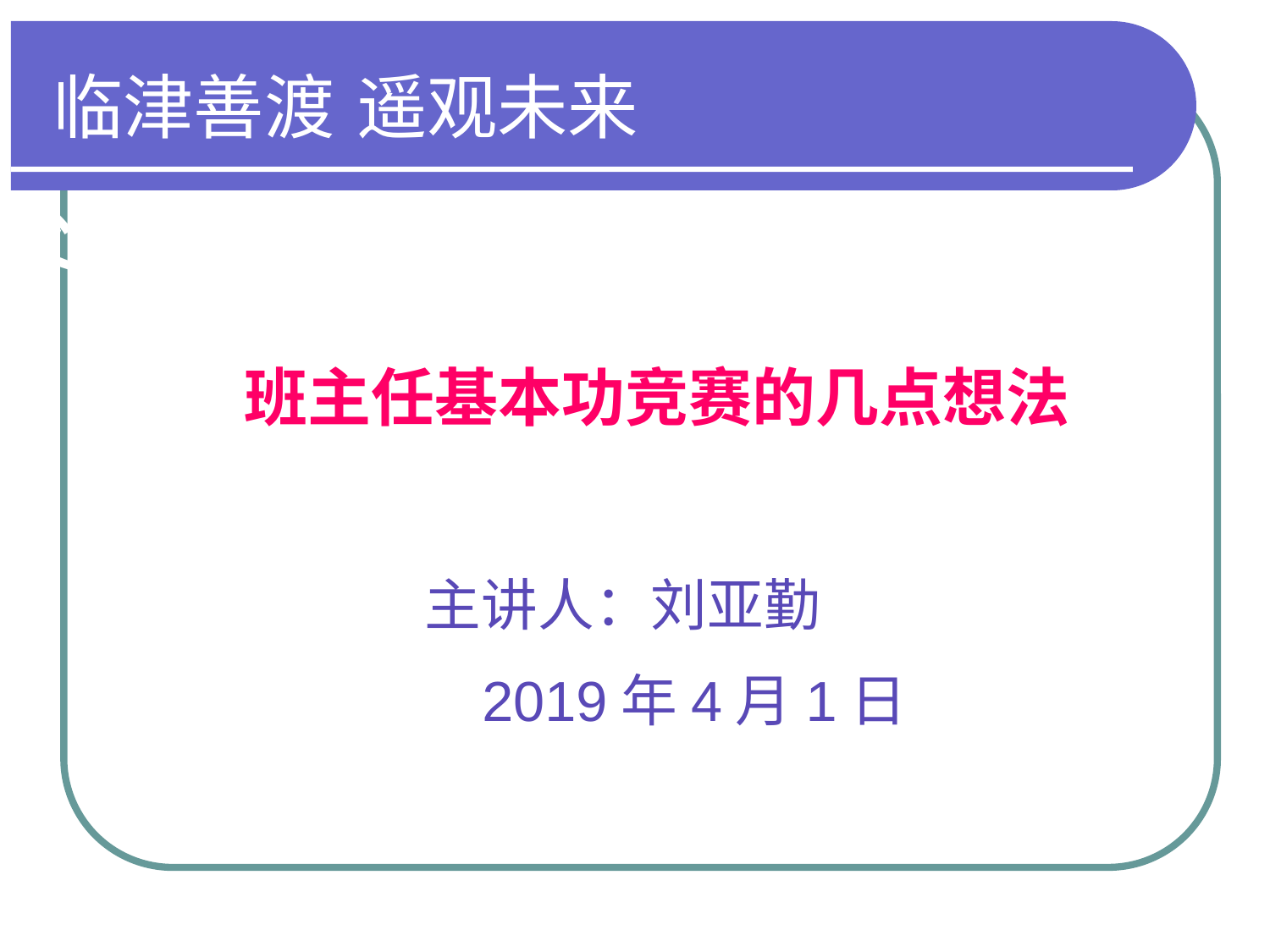

父母成长营（第一讲）走进初中生世界
班主任基本功竞赛的几点想法
        主讲人：刘亚勤
           2019年4月1日